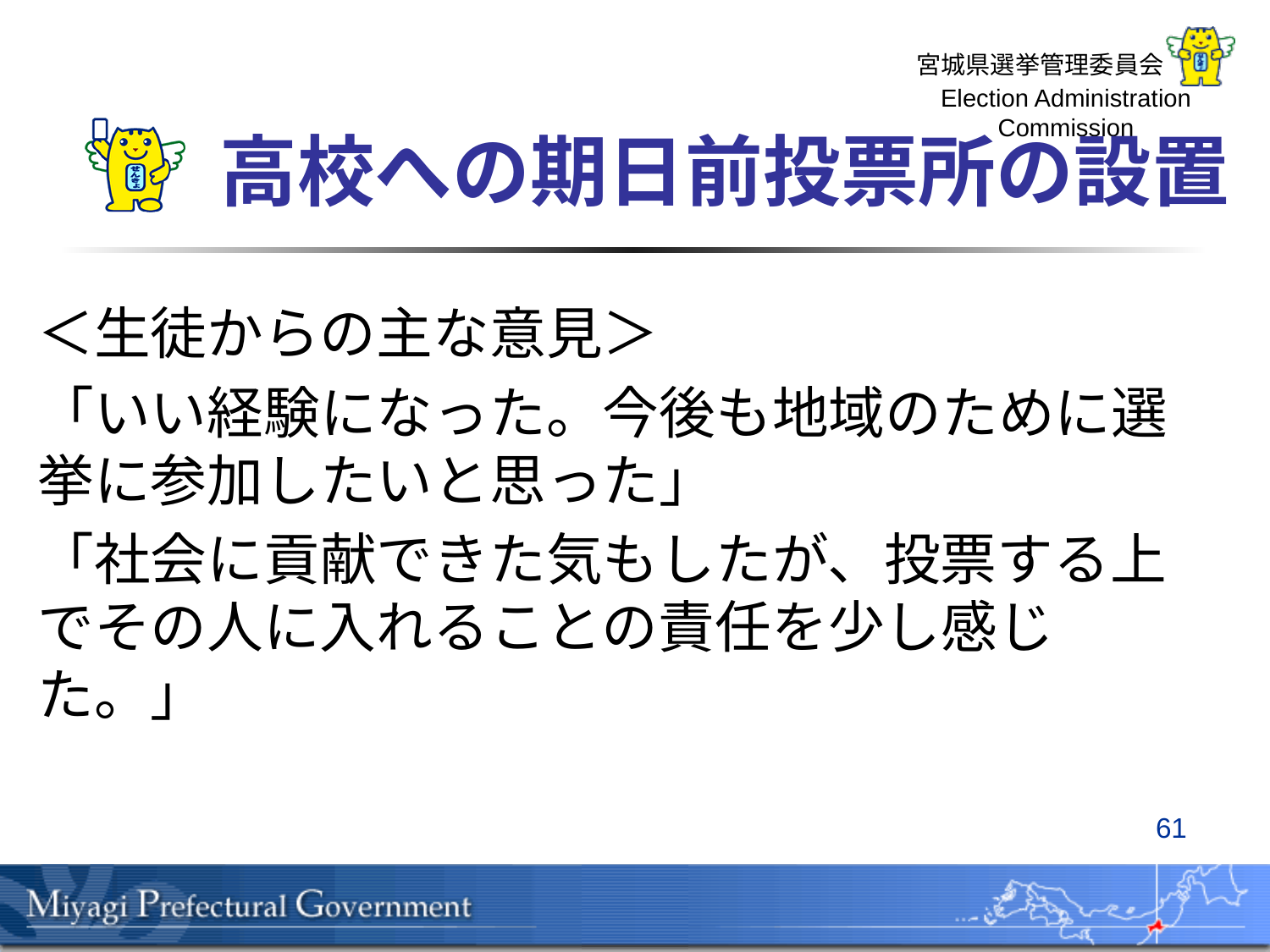

# 高校への期日前投票所の設置
＜生徒からの主な意見＞
「いい経験になった。今後も地域のために選挙に参加したいと思った」
「社会に貢献できた気もしたが、投票する上でその人に入れることの責任を少し感じた。」
61